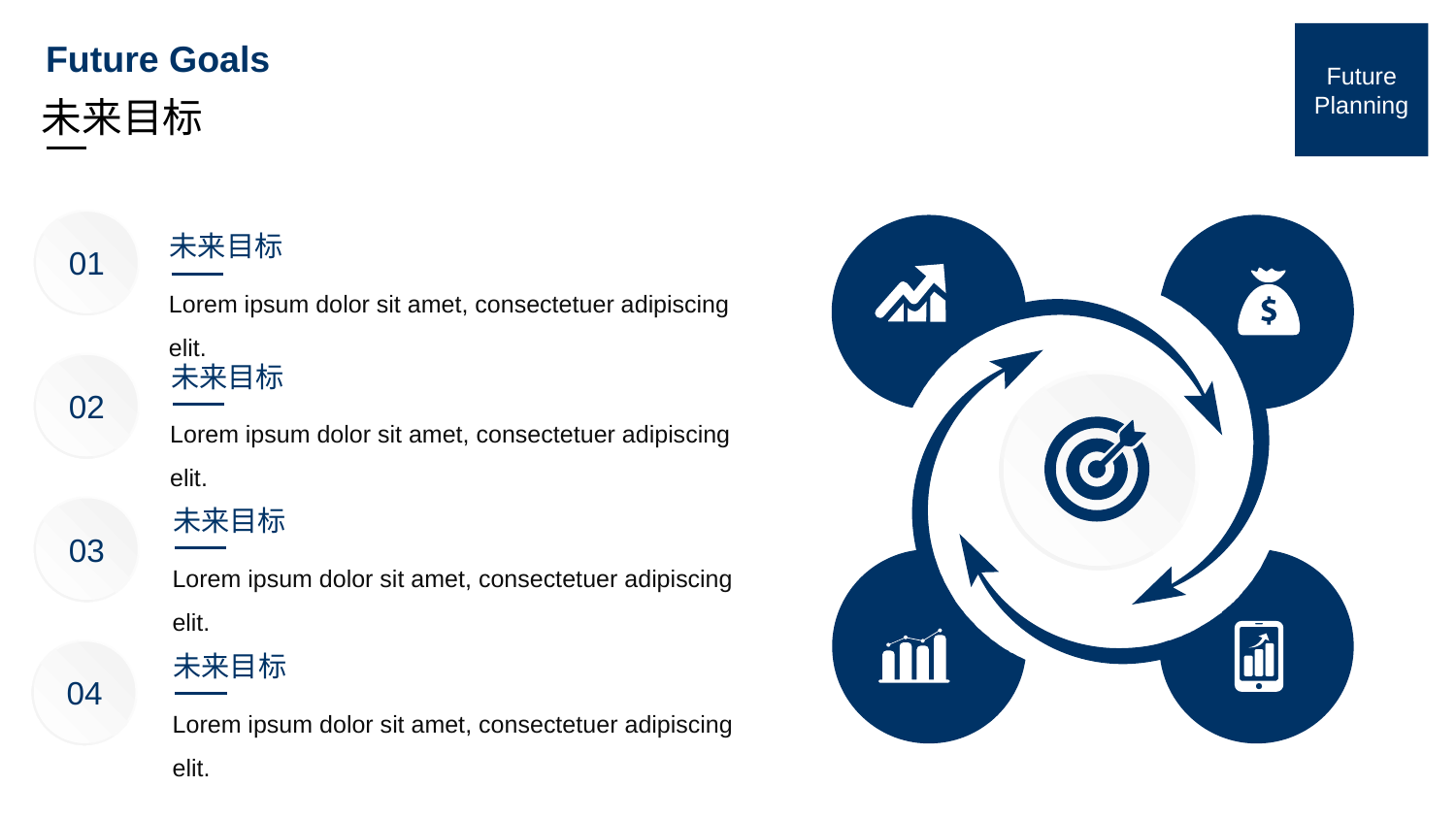

Future Goals
Future Planning
未来目标

01

未来目标

Lorem ipsum dolor sit amet, consectetuer adipiscing elit.

未来目标

02

Lorem ipsum dolor sit amet, consectetuer adipiscing elit.

未来目标

03

Lorem ipsum dolor sit amet, consectetuer adipiscing elit.

04
未来目标
Lorem ipsum dolor sit amet, consectetuer adipiscing elit.